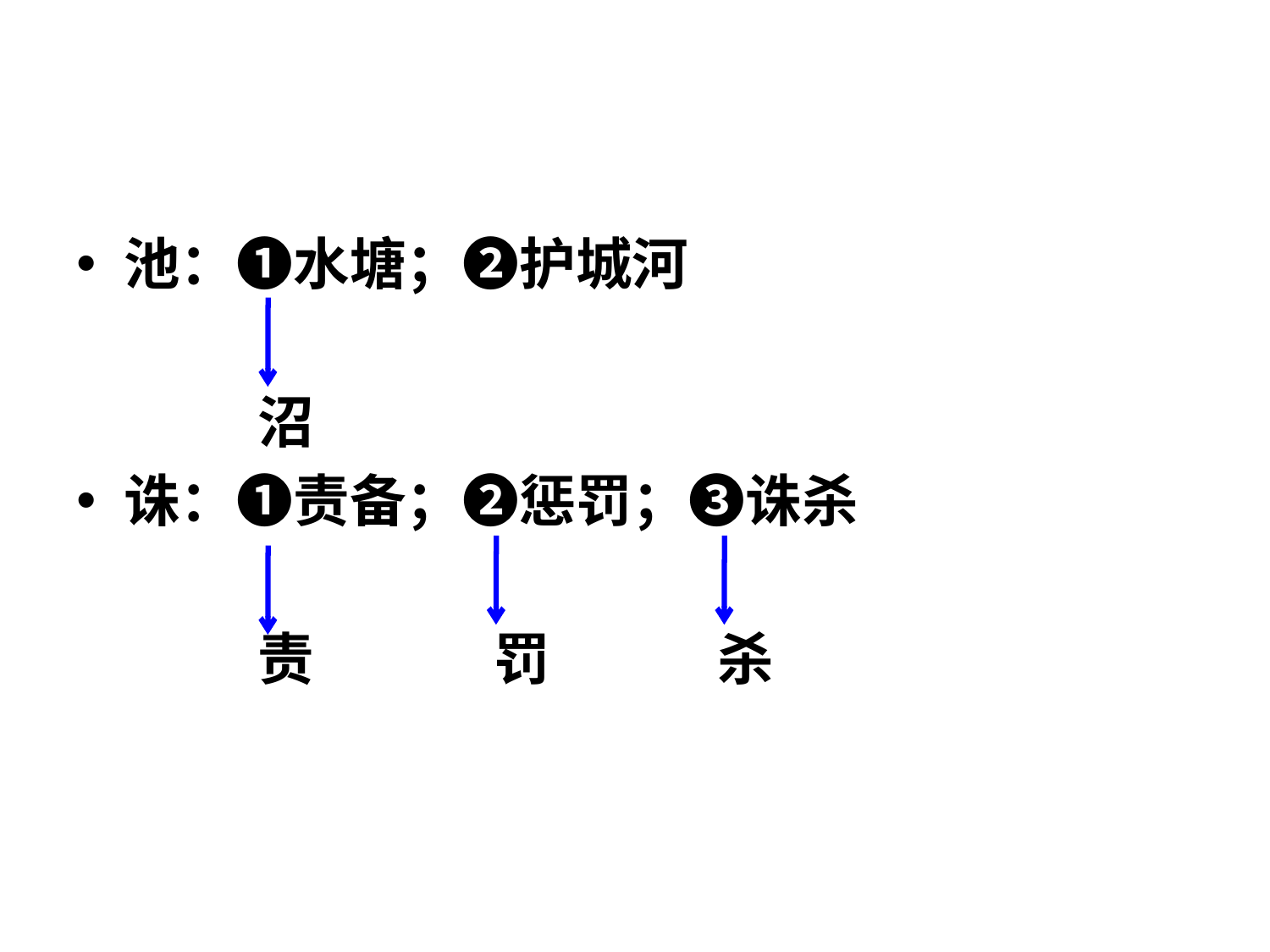

#
池：❶水塘；❷护城河

             沼
诛：❶责备；❷惩罚；❸诛杀

             责              罚             杀